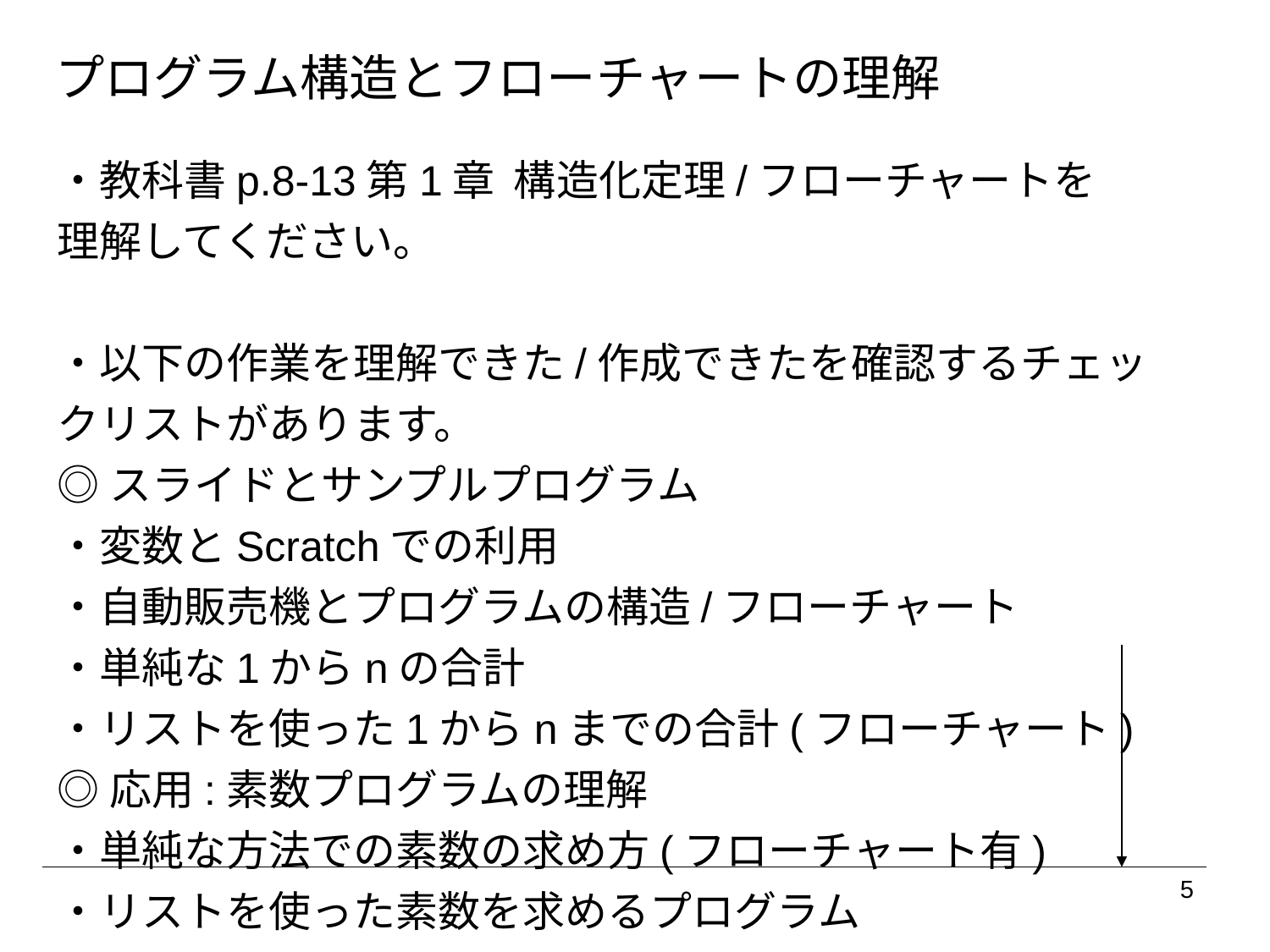

# プログラム構造とフローチャートの理解
・教科書p.8-13第1章  構造化定理/フローチャートを
理解してください。

・以下の作業を理解できた/作成できたを確認するチェックリストがあります。
◎スライドとサンプルプログラム
・変数とScratchでの利用
・自動販売機とプログラムの構造/フローチャート
・単純な1からnの合計
・リストを使った1からnまでの合計(フローチャート)
◎応用:素数プログラムの理解
・単純な方法での素数の求め方(フローチャート有)
・リストを使った素数を求めるプログラム
5